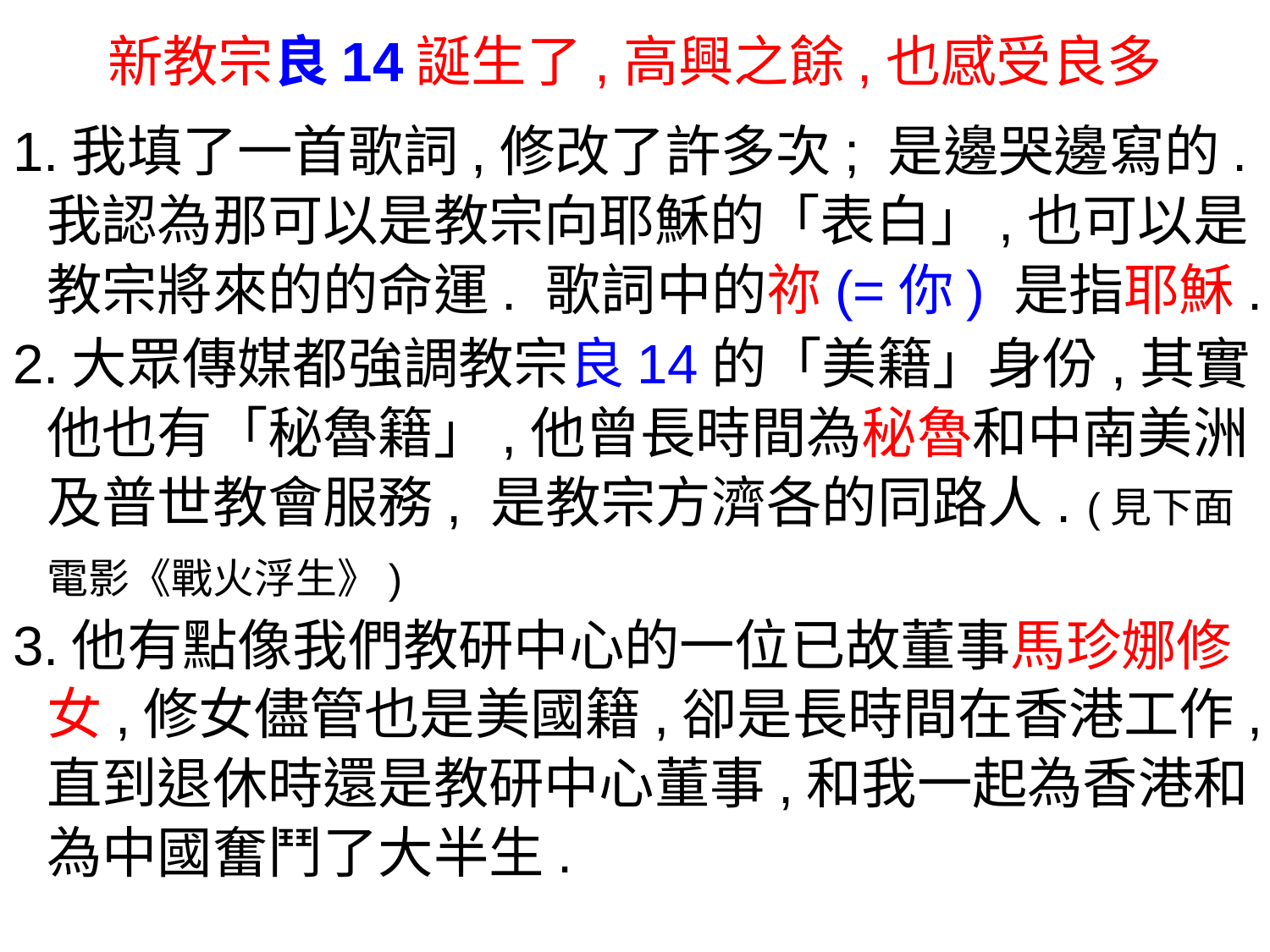

新教宗良14誕生了,高興之餘,也感受良多
1.我填了一首歌詞,修改了許多次; 是邊哭邊寫的. 我認為那可以是教宗向耶穌的「表白」,也可以是教宗將來的的命運. 歌詞中的祢(=你) 是指耶穌.
2.大眾傳媒都強調教宗良14的「美籍」身份,其實他也有「秘魯籍」,他曾長時間為秘魯和中南美洲及普世教會服務, 是教宗方濟各的同路人. (見下面電影《戰火浮生》)
3.他有點像我們教研中心的一位已故董事馬珍娜修女,修女儘管也是美國籍,卻是長時間在香港工作,直到退休時還是教研中心董事,和我一起為香港和為中國奮鬥了大半生.